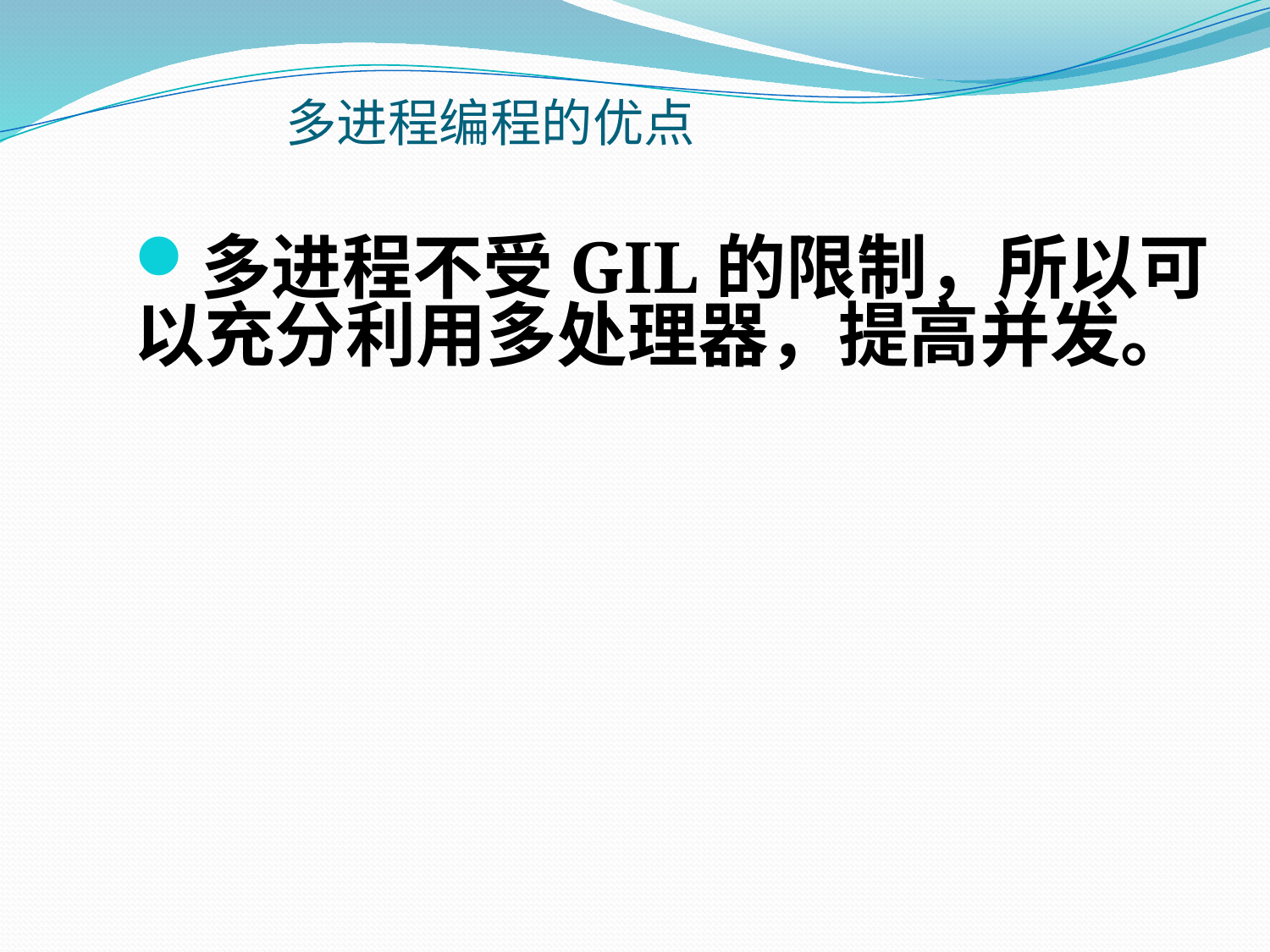

# 多进程编程的优点
多进程不受GIL的限制，所以可以充分利用多处理器，提高并发。